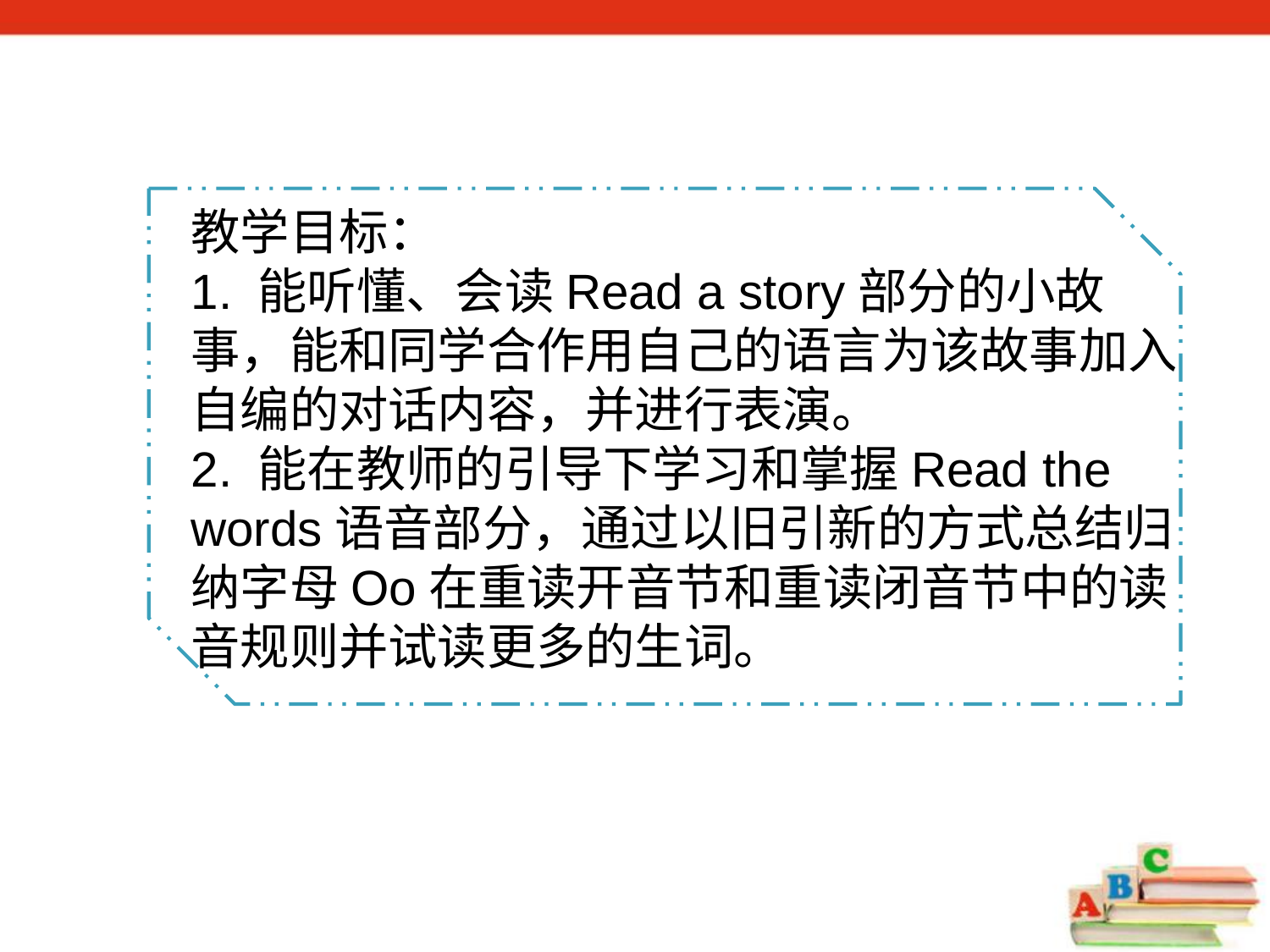

教学目标：
1. 能听懂、会读Read a story部分的小故事，能和同学合作用自己的语言为该故事加入自编的对话内容，并进行表演。
2. 能在教师的引导下学习和掌握Read the words语音部分，通过以旧引新的方式总结归纳字母Oo在重读开音节和重读闭音节中的读音规则并试读更多的生词。